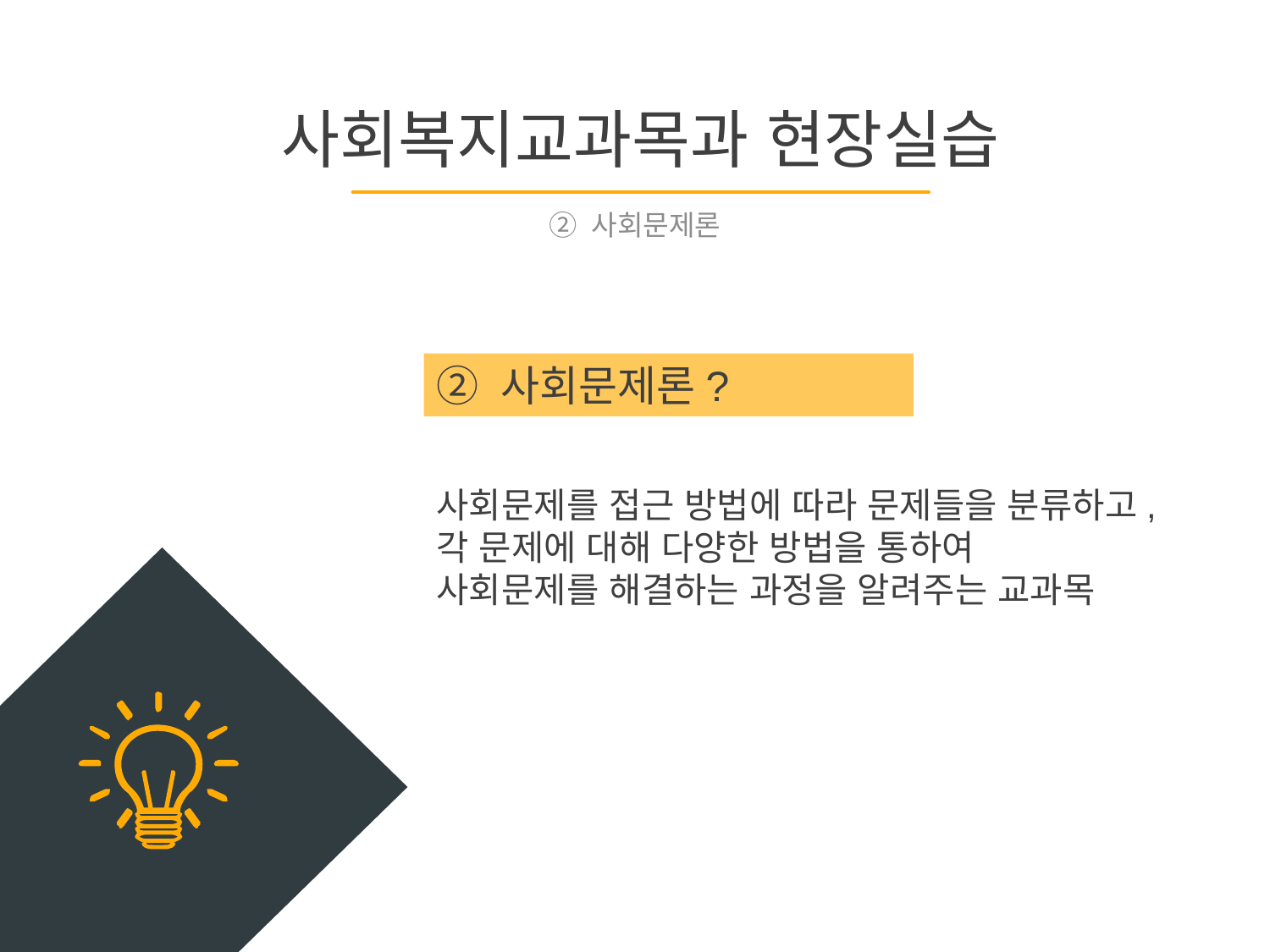

사회복지교과목과 현장실습
② 사회문제론
② 사회문제론?
사회문제를 접근 방법에 따라 문제들을 분류하고,
각 문제에 대해 다양한 방법을 통하여
사회문제를 해결하는 과정을 알려주는 교과목